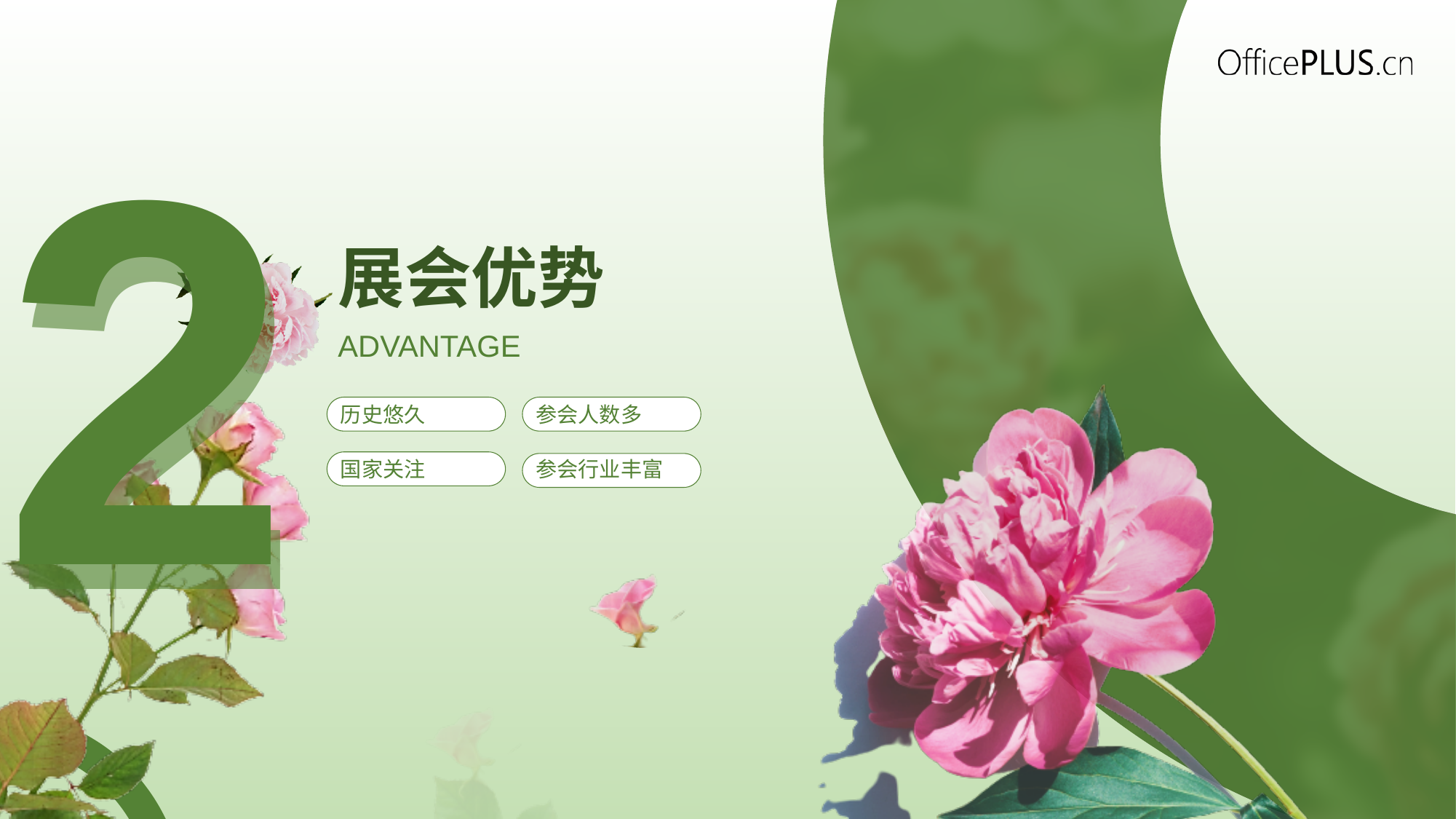

2
2
展会优势
ADVANTAGE
历史悠久
参会人数多
国家关注
参会行业丰富